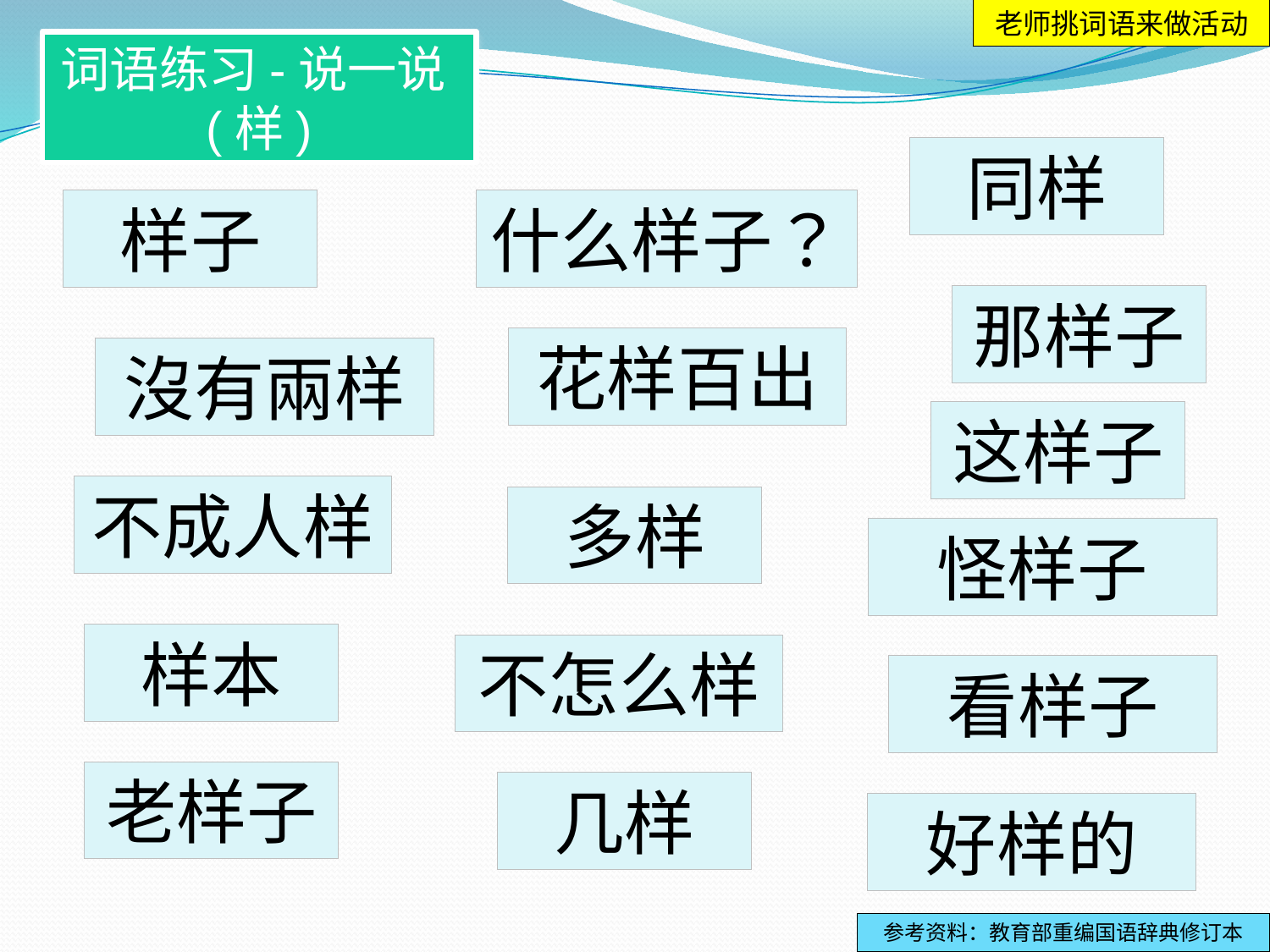

老师挑词语来做活动
词语练习-说一说(样)
同样
样子
什么样子？
那样子
花样百出
沒有兩样
这样子
不成人样
多样
怪样子
样本
不怎么样
看样子
老样子
几样
好样的
参考资料：教育部重编国语辞典修订本